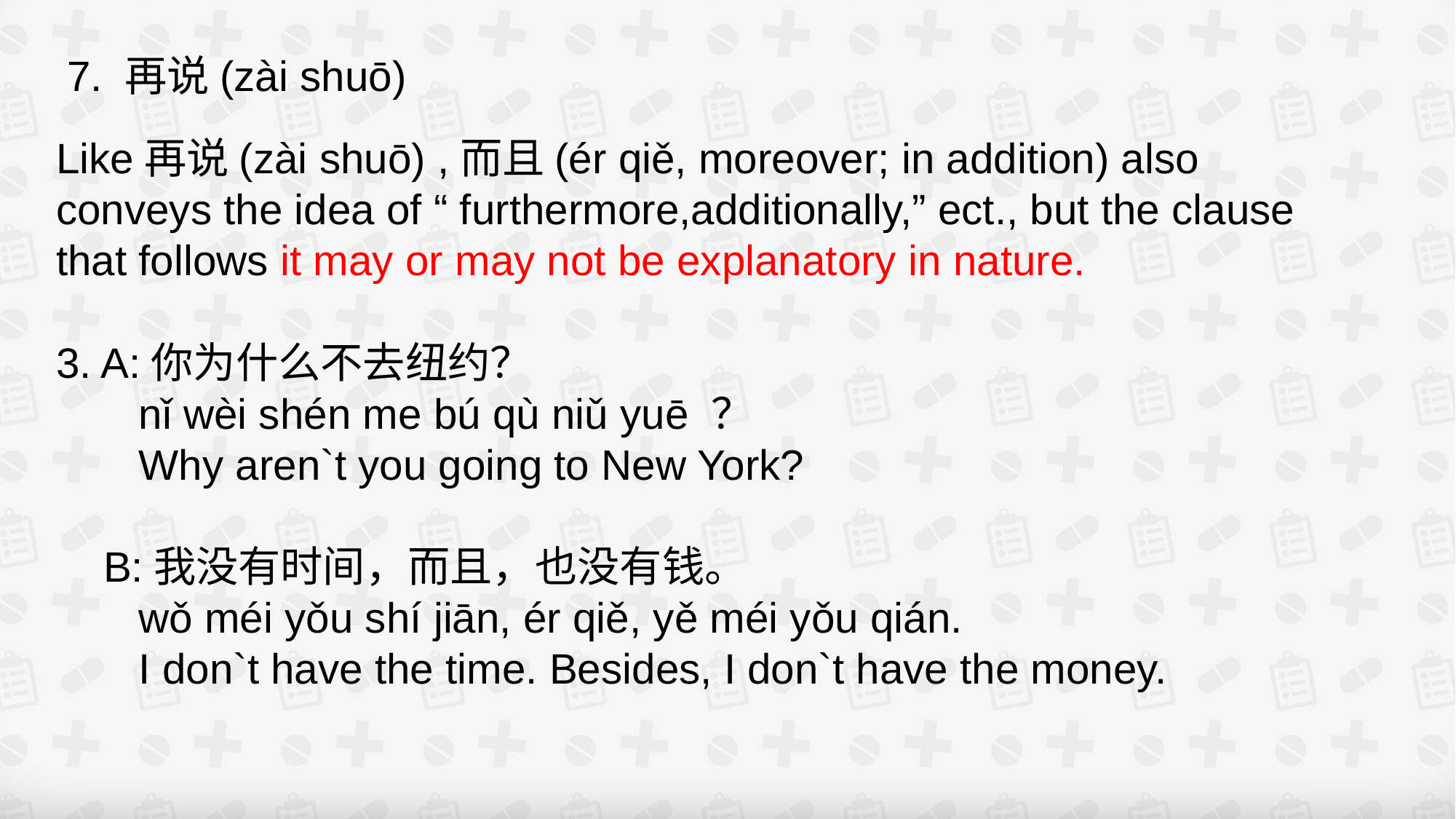

7. 再说(zài shuō)
Like再说(zài shuō) ,而且(ér qiě, moreover; in addition) also conveys the idea of “ furthermore,additionally,” ect., but the clause that follows it may or may not be explanatory in nature.
3. A:你为什么不去纽约？
       nǐ wèi shén me bú qù niǔ yuē ？
       Why aren`t you going to New York?

    B:我没有时间，而且，也没有钱。
       wǒ méi yǒu shí jiān, ér qiě, yě méi yǒu qián.
       I don`t have the time. Besides, I don`t have the money.